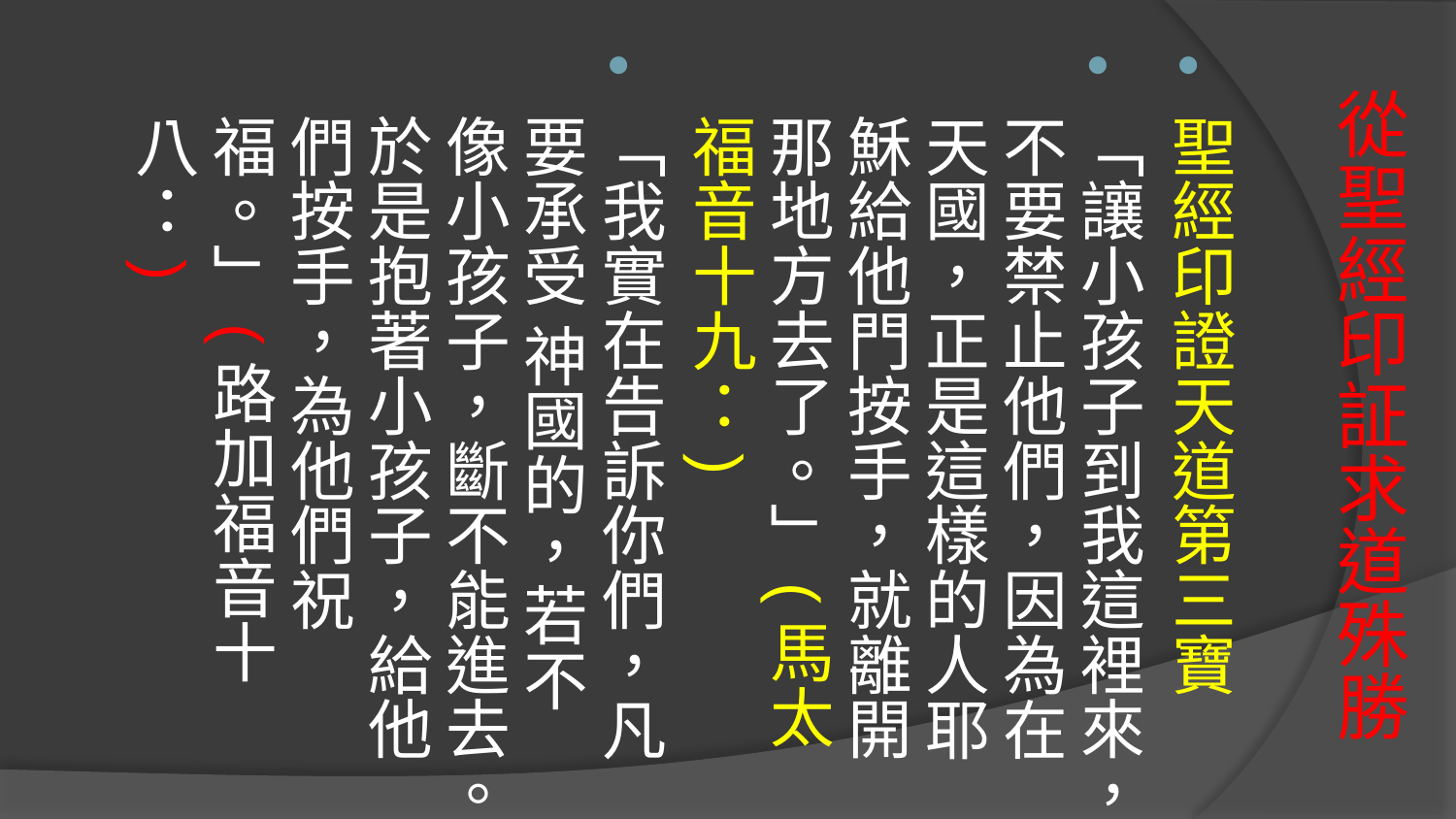

聖經印證天道第三寶
「讓小孩子到我這裡來，不要禁止他們，因為在天國，正是這樣的人耶穌給他門按手，就離開那地方去了。」(馬太福音十九：)
「我實在告訴你們，凡要承受 神國的，若不像小孩子，斷不能進去。於是抱著小孩子，給他們按手，為他們祝福。」(路加福音十八：)

# 從聖經印証求道殊勝